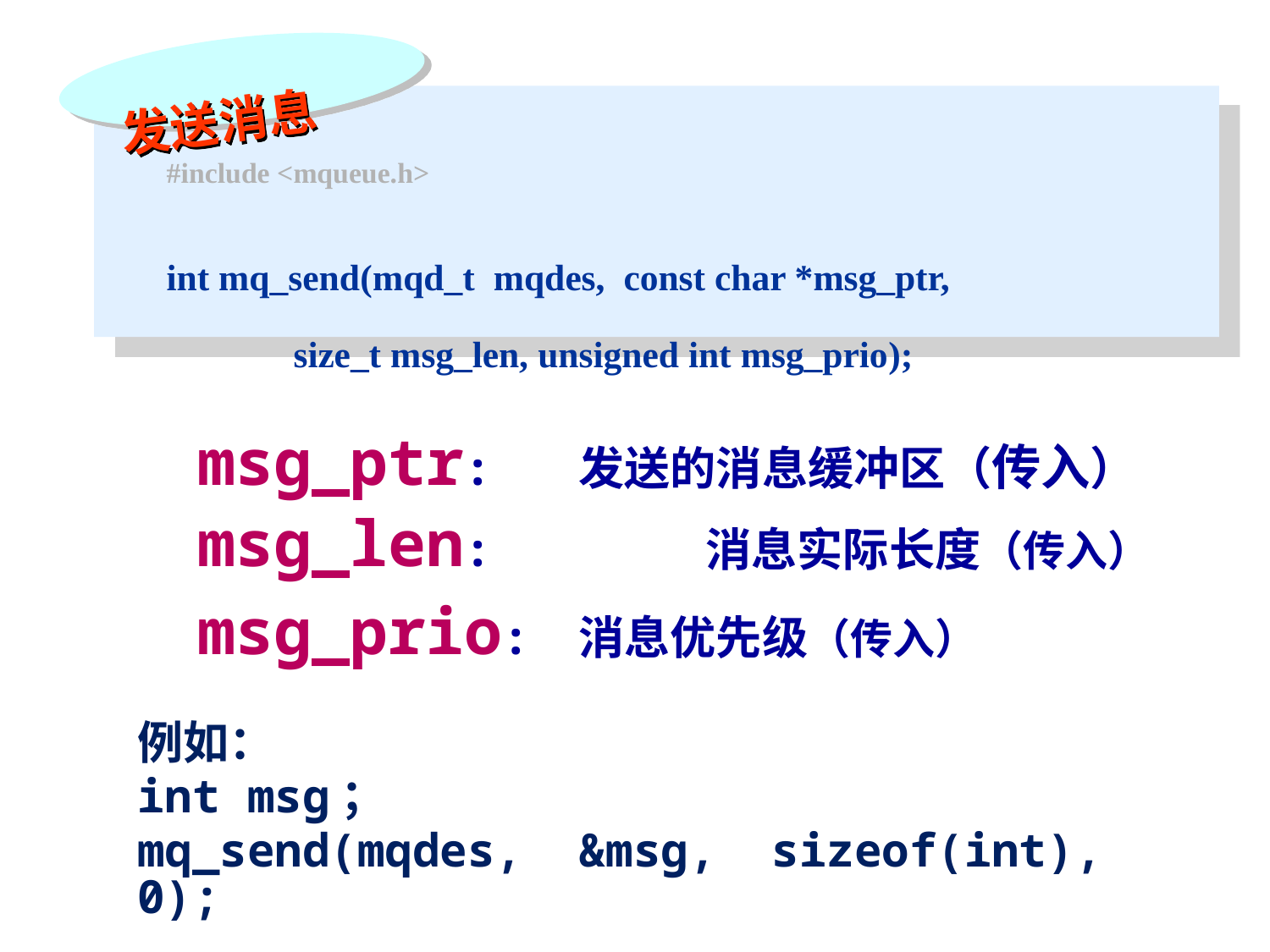

发送消息

#include <mqueue.h>
int mq_send(mqd_t  mqdes,  const char *msg_ptr, 			size_t msg_len, unsigned int msg_prio);
msg_ptr: 	发送的消息缓冲区（传入）
msg_len:	 	消息实际长度（传入）

msg_prio:	消息优先级（传入）

例如：
int msg；
mq_send(mqdes, &msg, sizeof(int), 0);